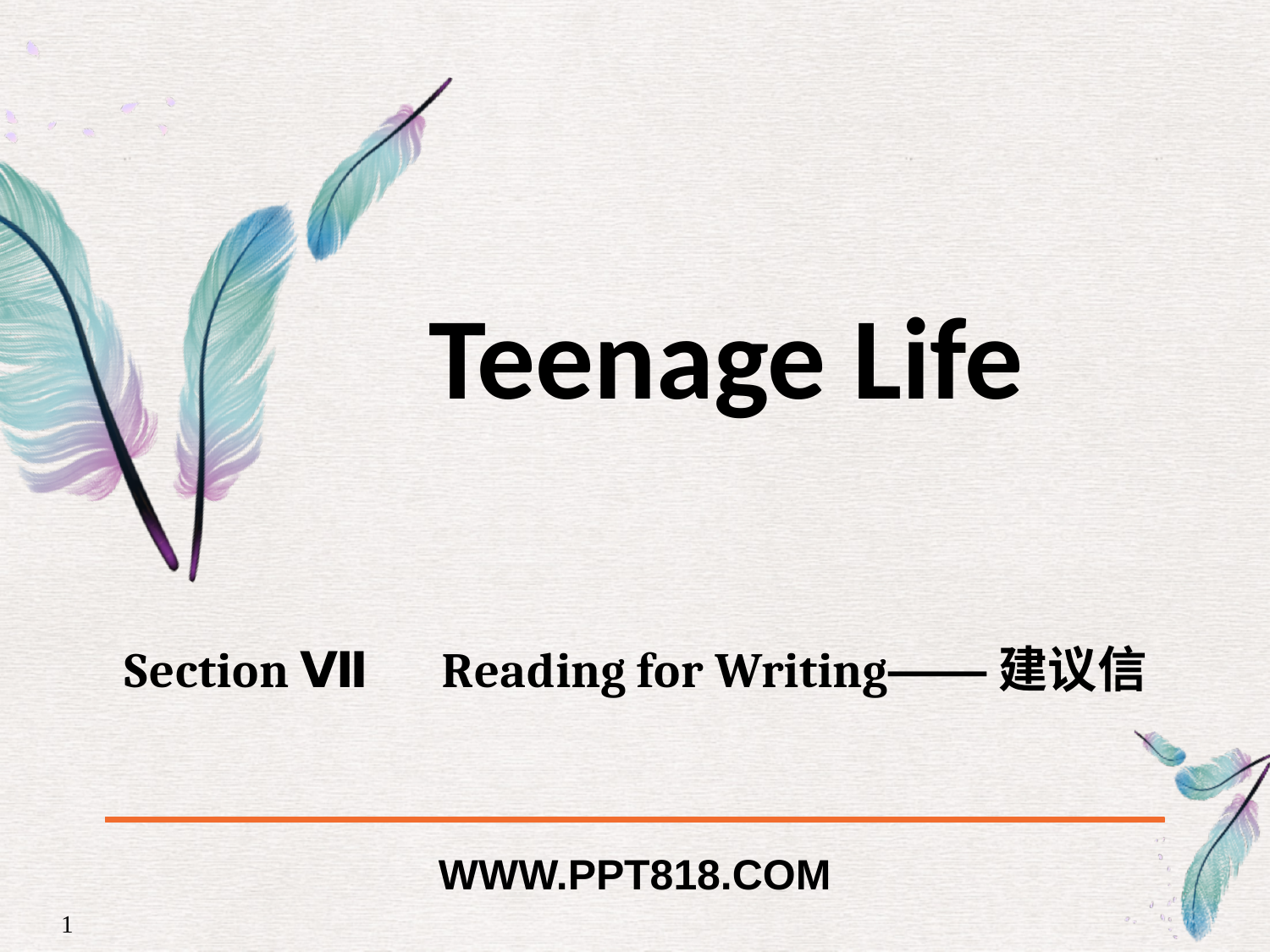

Teenage Life
Section Ⅶ　Reading for Writing——建议信
WWW.PPT818.COM